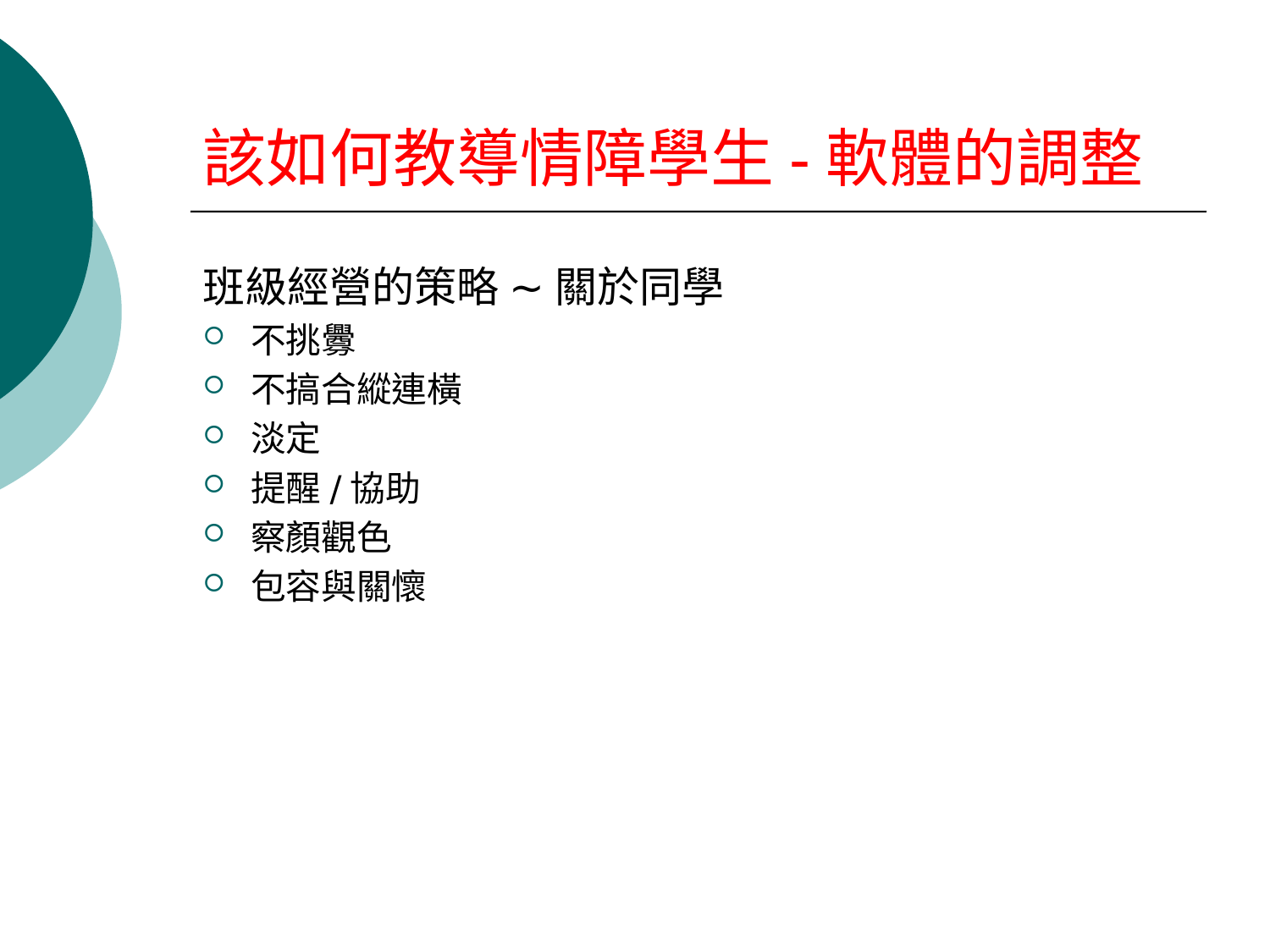

# 該如何教導情障學生-軟體的調整
班級經營的策略~關於同學
不挑釁
不搞合縱連橫
淡定
提醒/協助
察顏觀色
包容與關懷